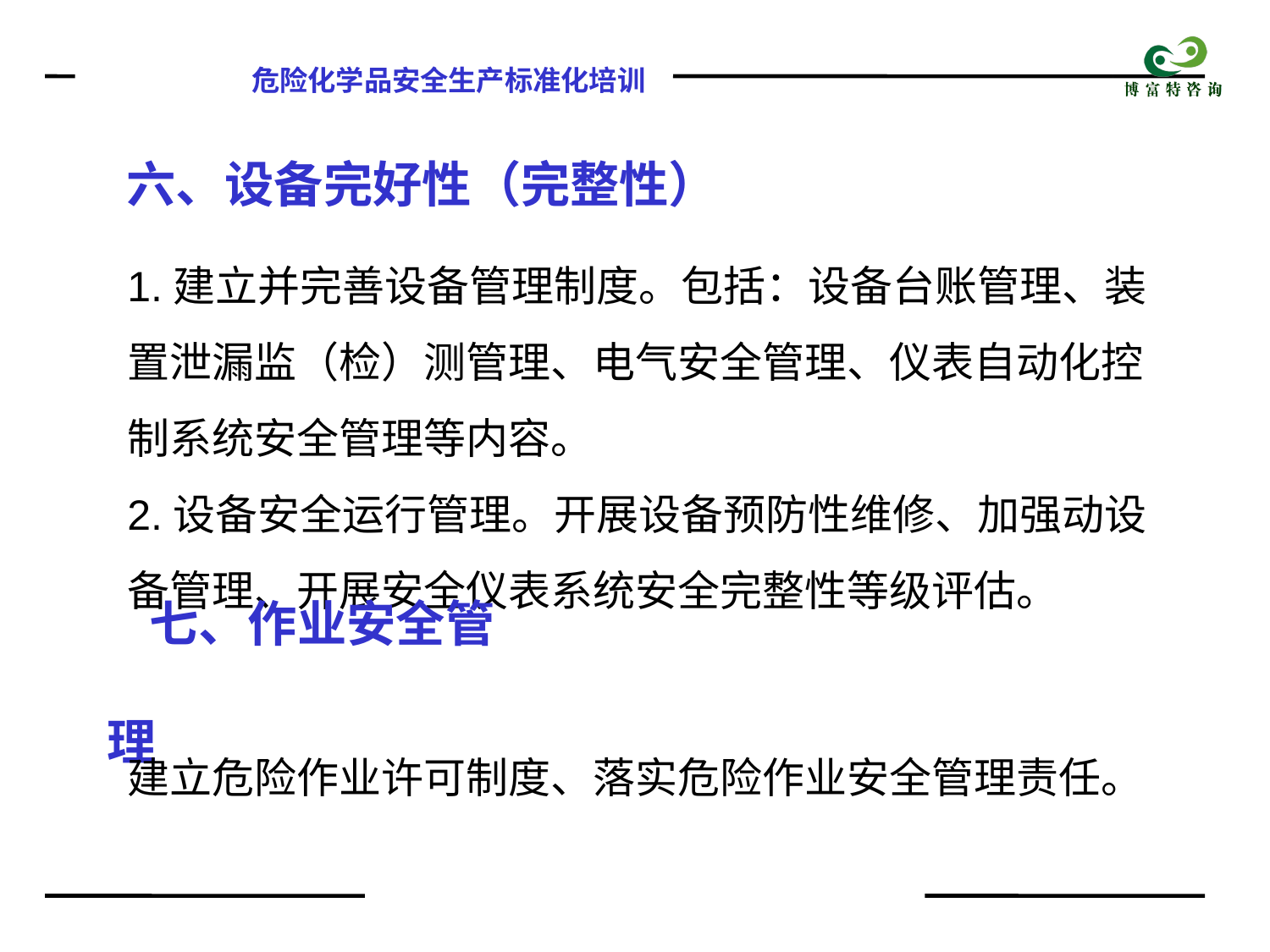

六、设备完好性（完整性）
1.建立并完善设备管理制度。包括：设备台账管理、装置泄漏监（检）测管理、电气安全管理、仪表自动化控制系统安全管理等内容。
2.设备安全运行管理。开展设备预防性维修、加强动设备管理、开展安全仪表系统安全完整性等级评估。
七、作业安全管理
建立危险作业许可制度、落实危险作业安全管理责任。